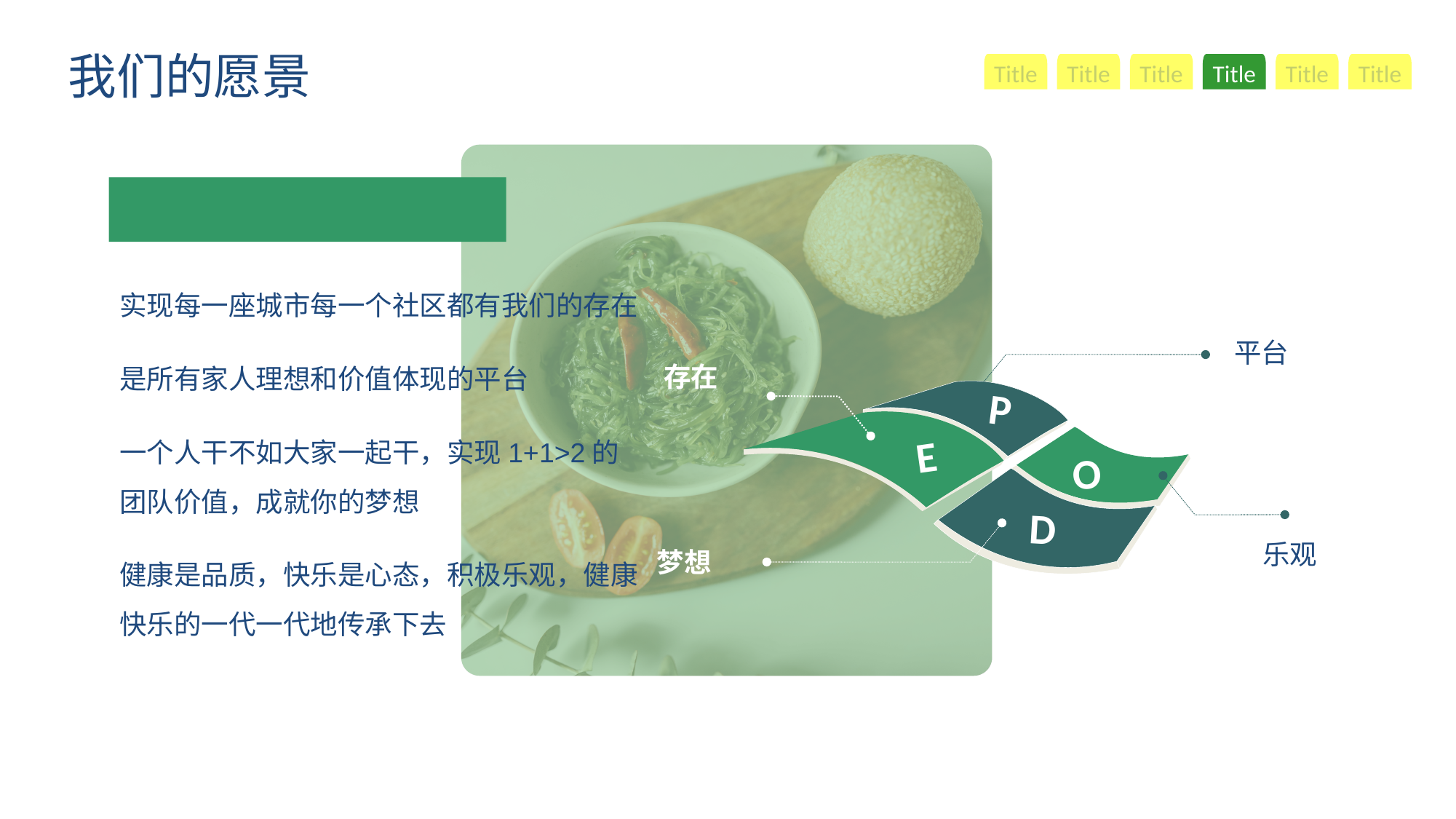

我们的愿景

Title
Title
Title
Title
Title
Title

实现每一座城市每一个社区都有我们的存在
是所有家人理想和价值体现的平台
一个人干不如大家一起干，实现1+1>2的团队价值，成就你的梦想
健康是品质，快乐是心态，积极乐观，健康快乐的一代一代地传承下去
平台
存在

P

E
O

D

乐观
梦想